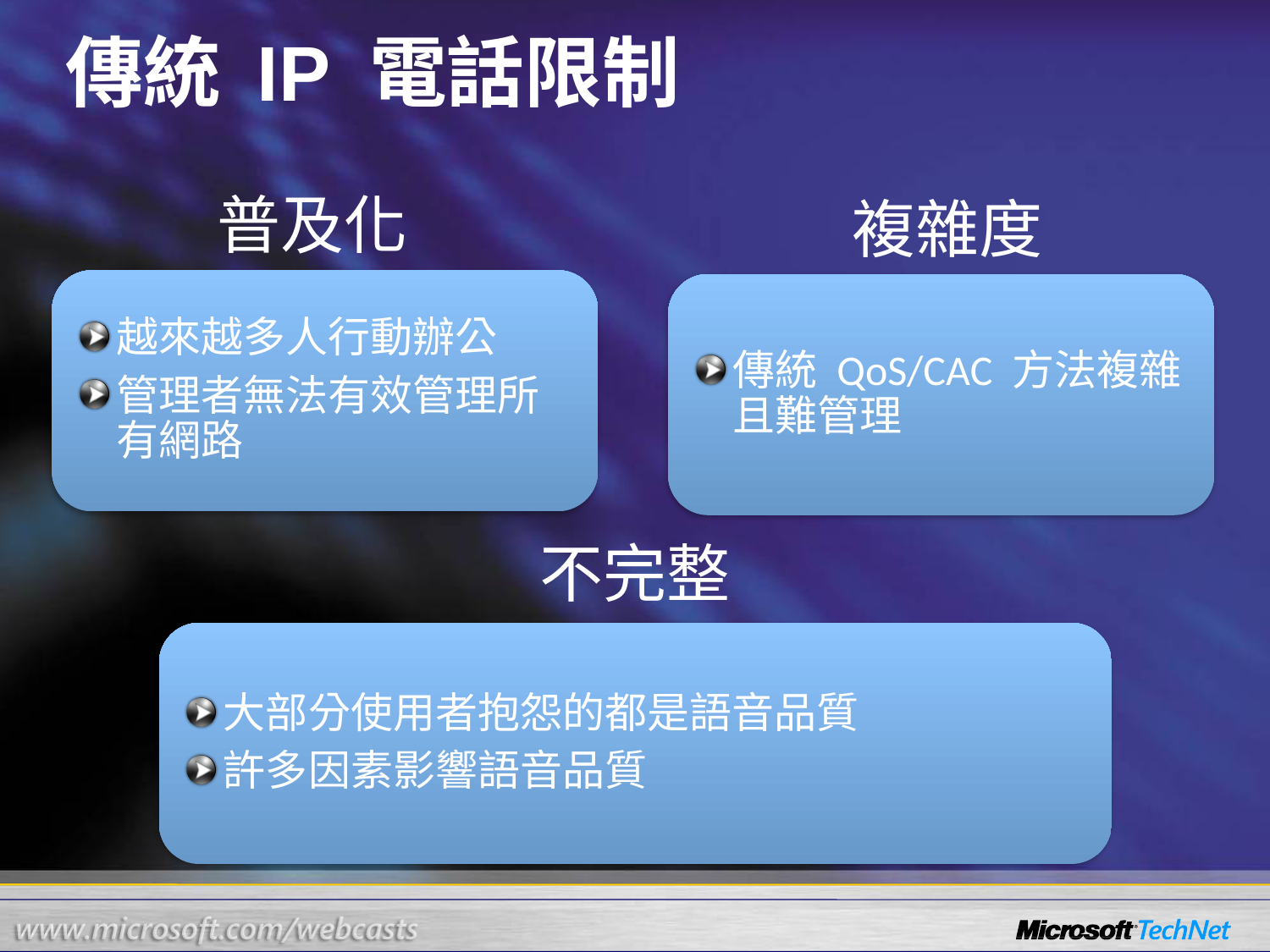

# 傳統 IP 電話限制
普及化
複雜度
越來越多人行動辦公
管理者無法有效管理所有網路
傳統 QoS/CAC 方法複雜且難管理
不完整
大部分使用者抱怨的都是語音品質
許多因素影響語音品質